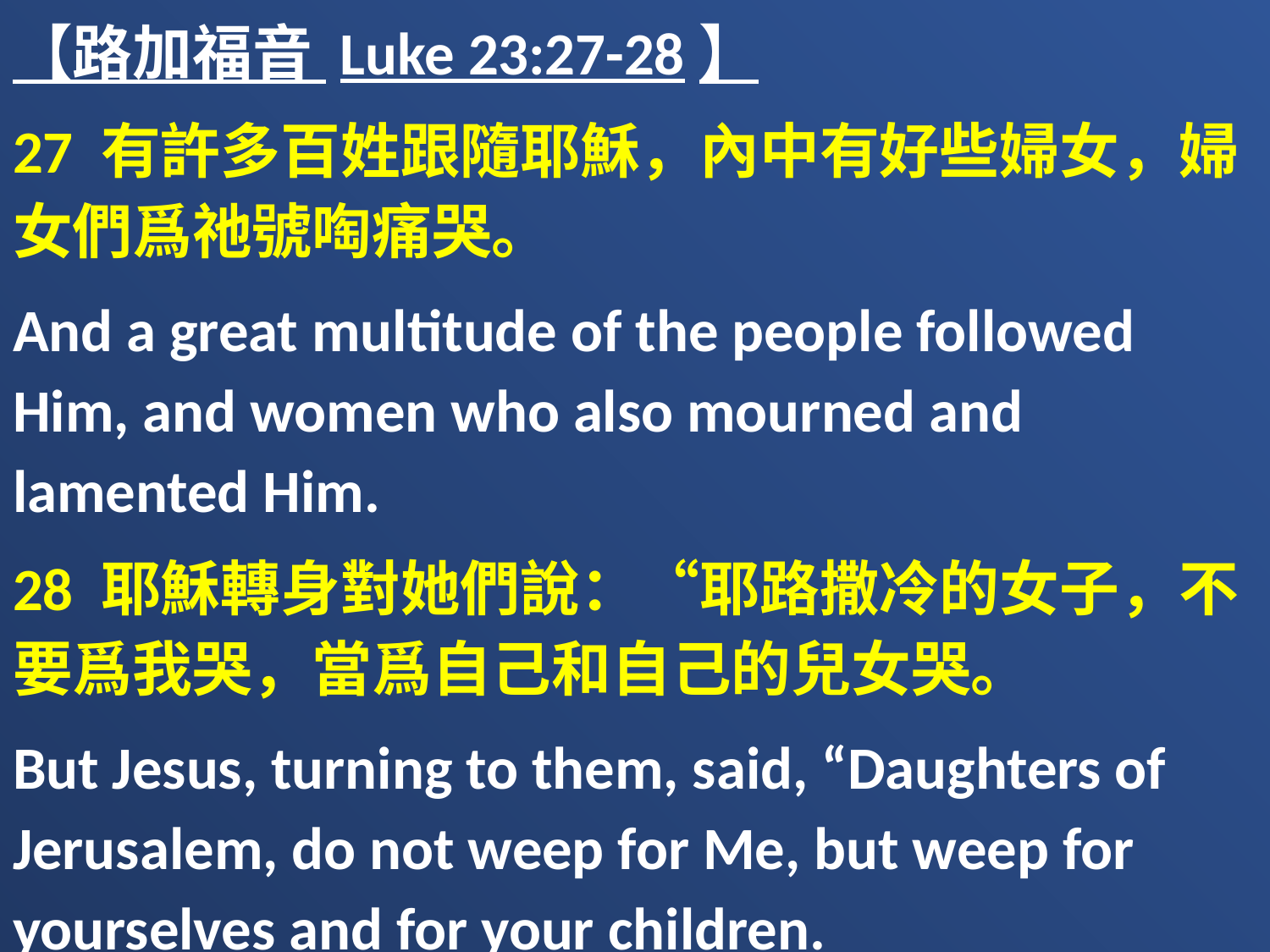

【路加福音 Luke 23:27-28】
27 有許多百姓跟隨耶穌，內中有好些婦女，婦女們爲祂號啕痛哭。
And a great multitude of the people followed Him, and women who also mourned and lamented Him.
28 耶穌轉身對她們說：“耶路撒冷的女子，不要爲我哭，當爲自己和自己的兒女哭。
But Jesus, turning to them, said, “Daughters of Jerusalem, do not weep for Me, but weep for yourselves and for your children.